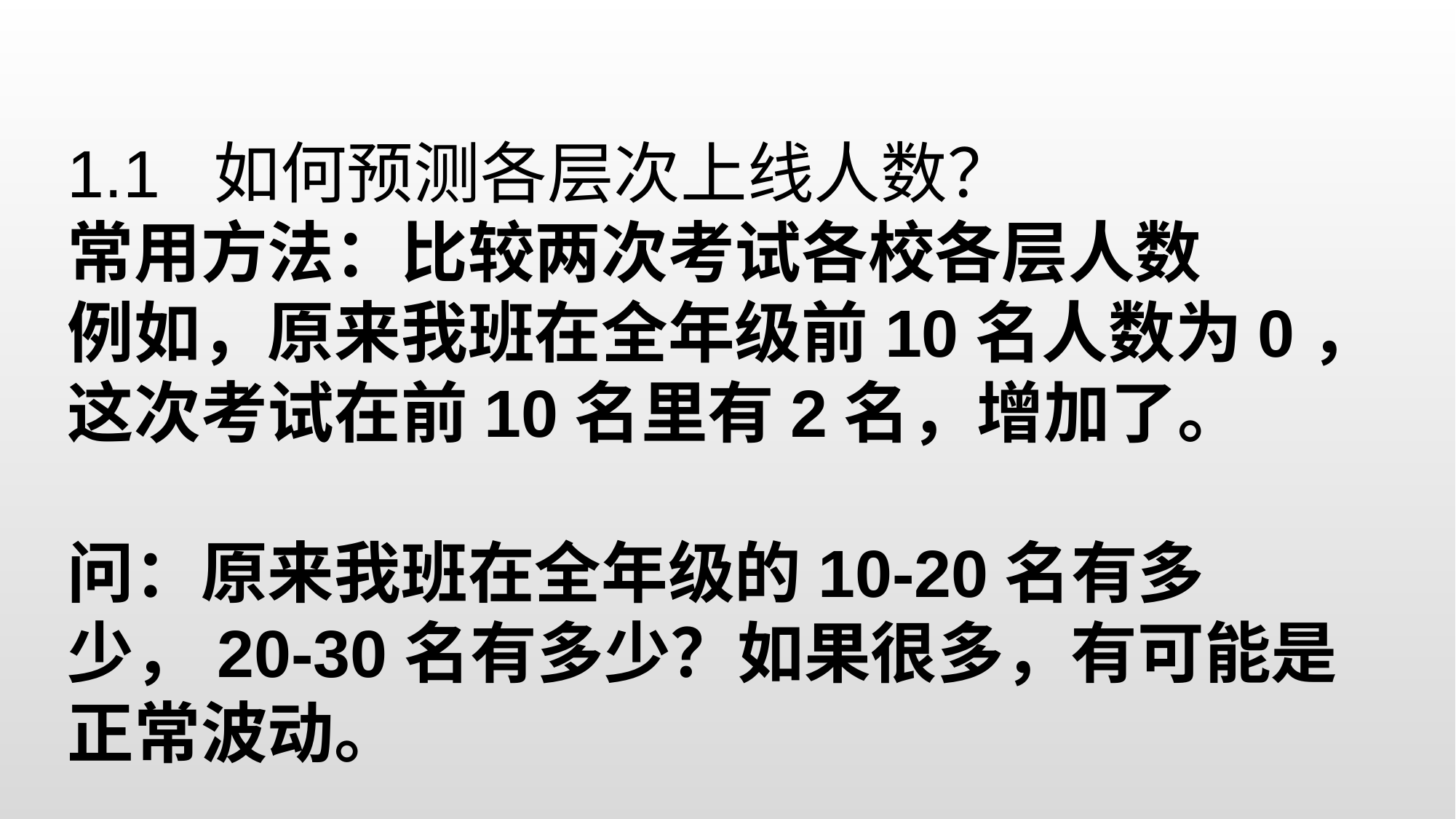

1.1  如何预测各层次上线人数？
常用方法：比较两次考试各校各层人数
例如，原来我班在全年级前10名人数为0，这次考试在前10名里有2名，增加了。

问：原来我班在全年级的10-20名有多少，20-30名有多少？如果很多，有可能是正常波动。